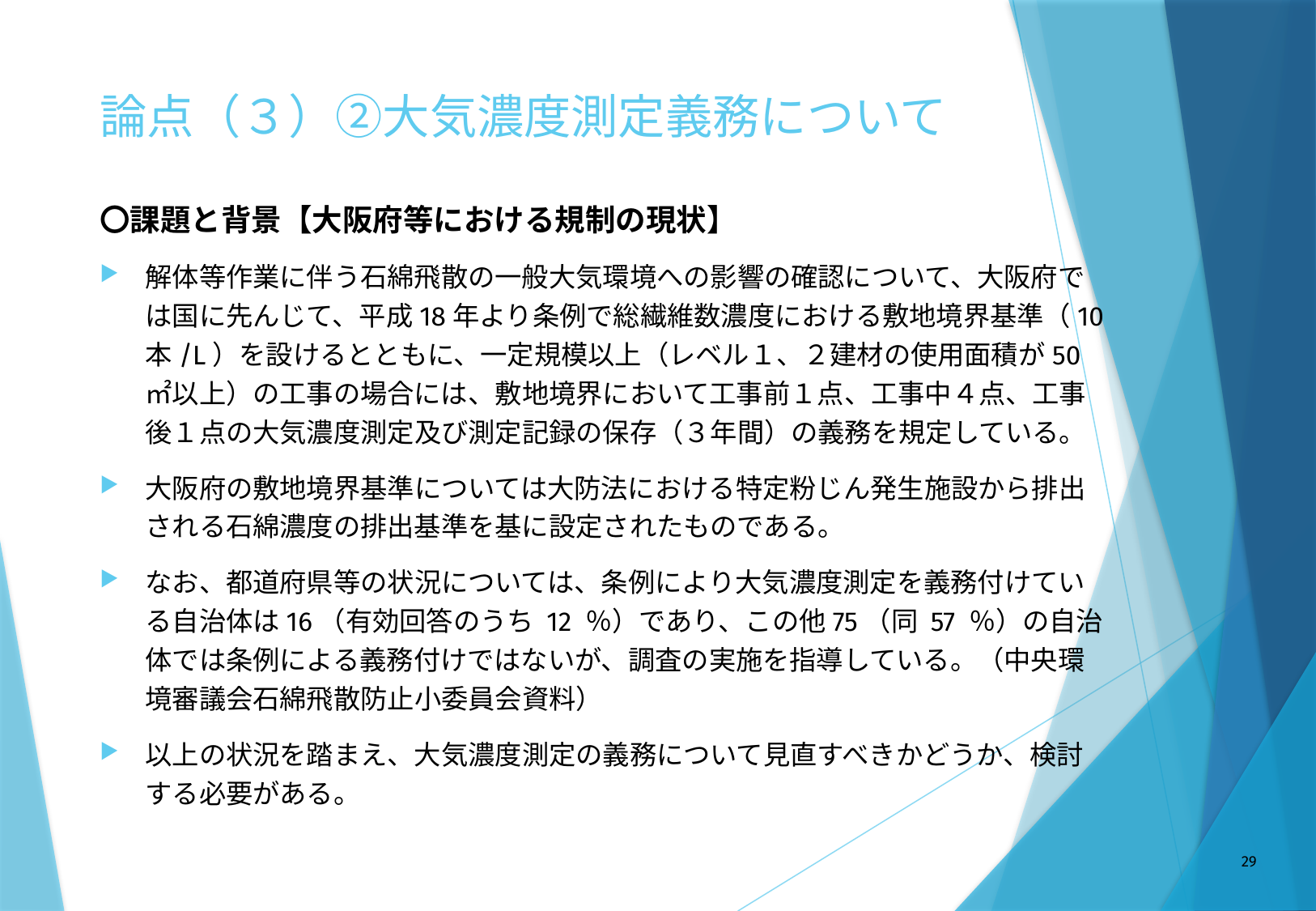

# 論点（３）②大気濃度測定義務について
〇課題と背景【大阪府等における規制の現状】
解体等作業に伴う石綿飛散の一般大気環境への影響の確認について、大阪府では国に先んじて、平成18年より条例で総繊維数濃度における敷地境界基準（10本/L）を設けるとともに、一定規模以上（レベル１、２建材の使用面積が50 ㎡以上）の工事の場合には、敷地境界において工事前１点、工事中４点、工事後１点の大気濃度測定及び測定記録の保存（３年間）の義務を規定している。
大阪府の敷地境界基準については大防法における特定粉じん発生施設から排出される石綿濃度の排出基準を基に設定されたものである。
なお、都道府県等の状況については、条例により大気濃度測定を義務付けている自治体は16（有効回答のうち 12 ％）であり、この他75（同 57 ％）の自治体では条例による義務付けではないが、調査の実施を指導している。（中央環境審議会石綿飛散防止小委員会資料）
以上の状況を踏まえ、大気濃度測定の義務について見直すべきかどうか、検討する必要がある。
29